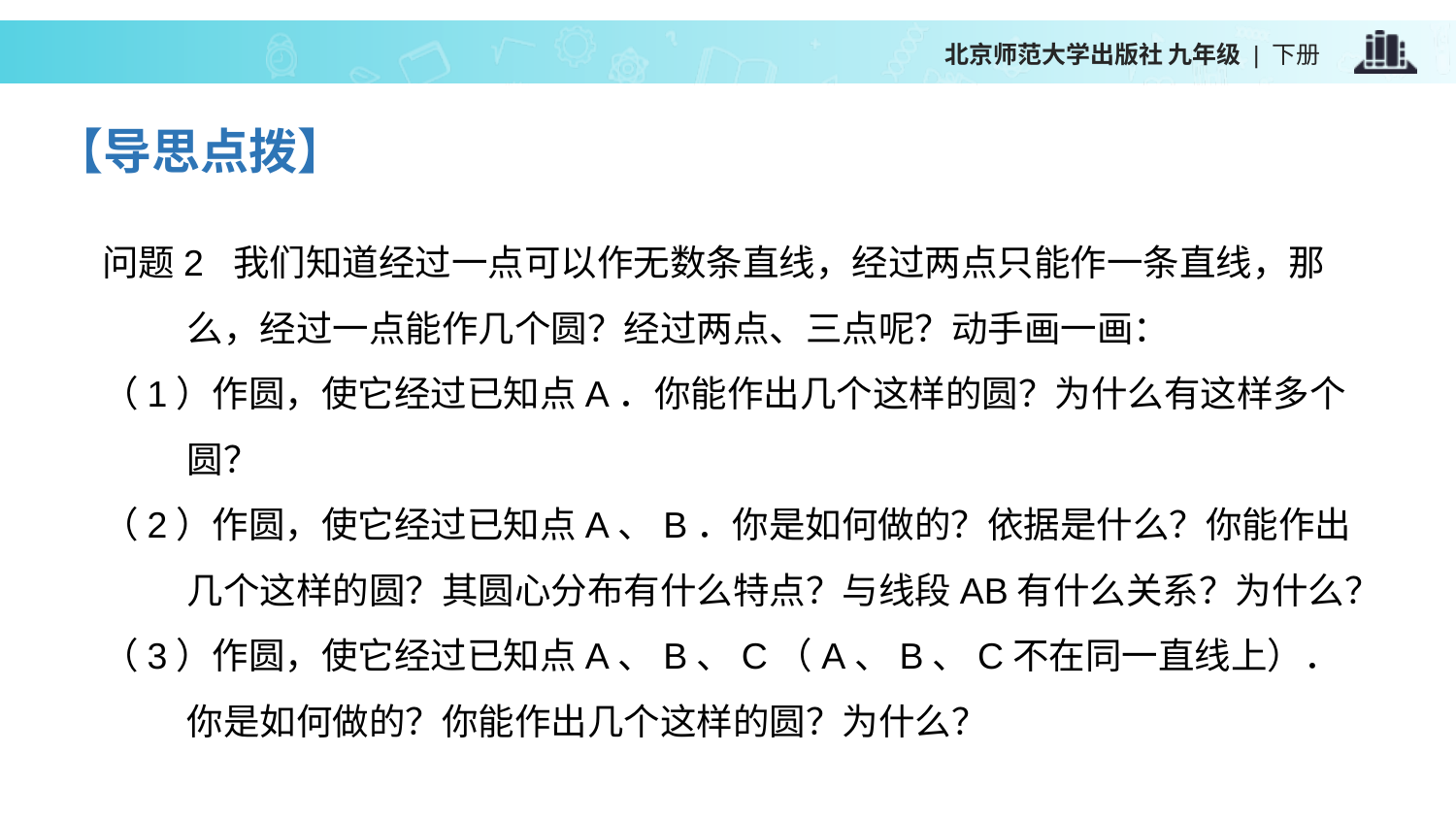

【导思点拨】
问题2  我们知道经过一点可以作无数条直线，经过两点只能作一条直线，那么，经过一点能作几个圆？经过两点、三点呢？动手画一画：
（1）作圆，使它经过已知点A．你能作出几个这样的圆？为什么有这样多个圆？
（2）作圆，使它经过已知点A、B．你是如何做的？依据是什么？你能作出几个这样的圆？其圆心分布有什么特点？与线段AB有什么关系？为什么？
（3）作圆，使它经过已知点A、B、C（A、B、C不在同一直线上）．你是如何做的？你能作出几个这样的圆？为什么？